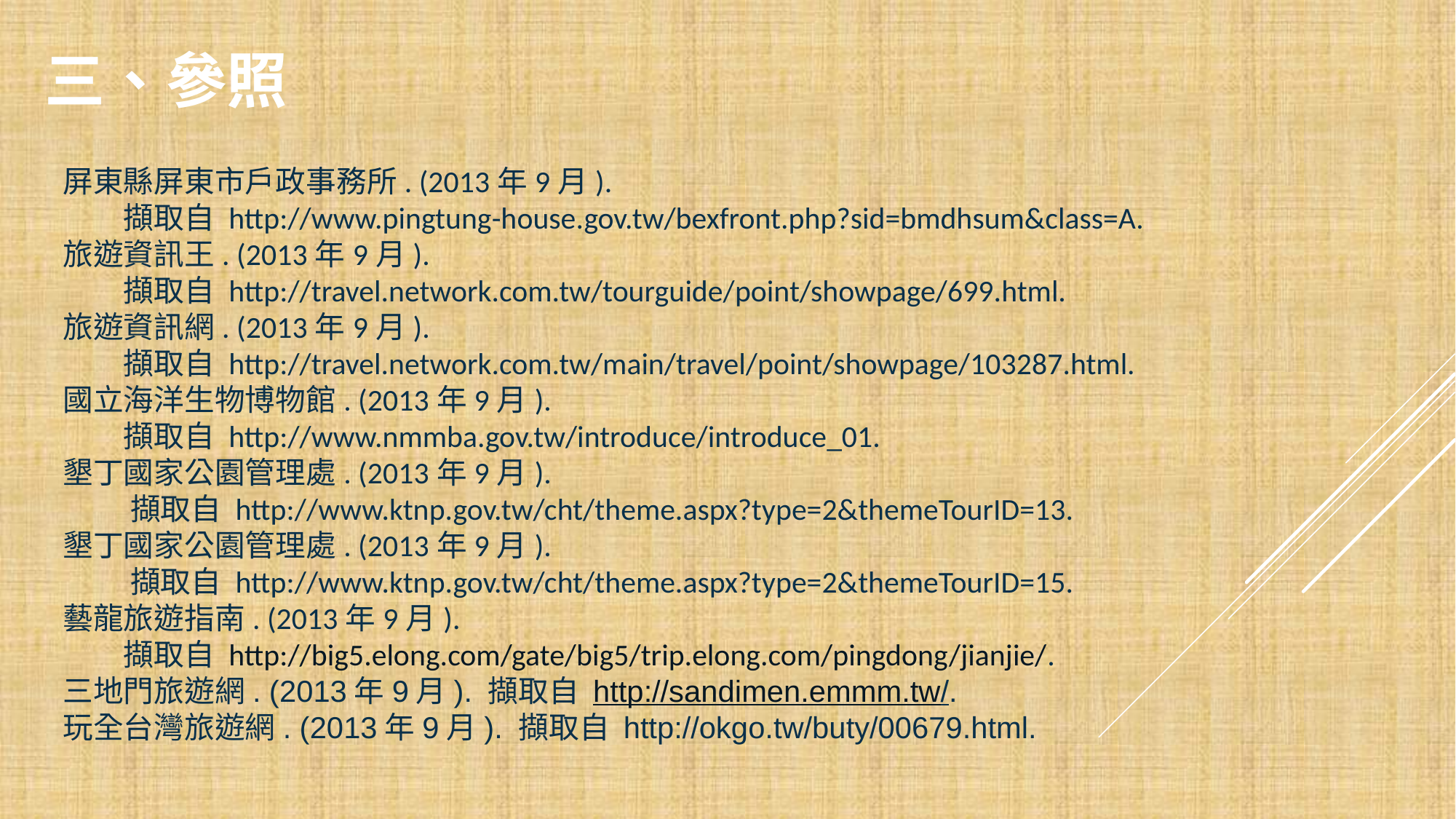

# 三、參照
屏東縣屏東市戶政事務所. (2013年9月).
　　擷取自 http://www.pingtung-house.gov.tw/bexfront.php?sid=bmdhsum&class=A.
旅遊資訊王. (2013年9月).
　　擷取自 http://travel.network.com.tw/tourguide/point/showpage/699.html.
旅遊資訊網. (2013年9月).
　　擷取自 http://travel.network.com.tw/main/travel/point/showpage/103287.html.
國立海洋生物博物館. (2013年9月).
　　擷取自 http://www.nmmba.gov.tw/introduce/introduce_01.
墾丁國家公園管理處. (2013年9月).
　　 擷取自 http://www.ktnp.gov.tw/cht/theme.aspx?type=2&themeTourID=13.
墾丁國家公園管理處. (2013年9月).
　　 擷取自 http://www.ktnp.gov.tw/cht/theme.aspx?type=2&themeTourID=15.
藝龍旅遊指南. (2013年9月).
　　擷取自 http://big5.elong.com/gate/big5/trip.elong.com/pingdong/jianjie/.
三地門旅遊網. (2013年9月). 擷取自 http://sandimen.emmm.tw/.
玩全台灣旅遊網. (2013年9月). 擷取自 http://okgo.tw/buty/00679.html.